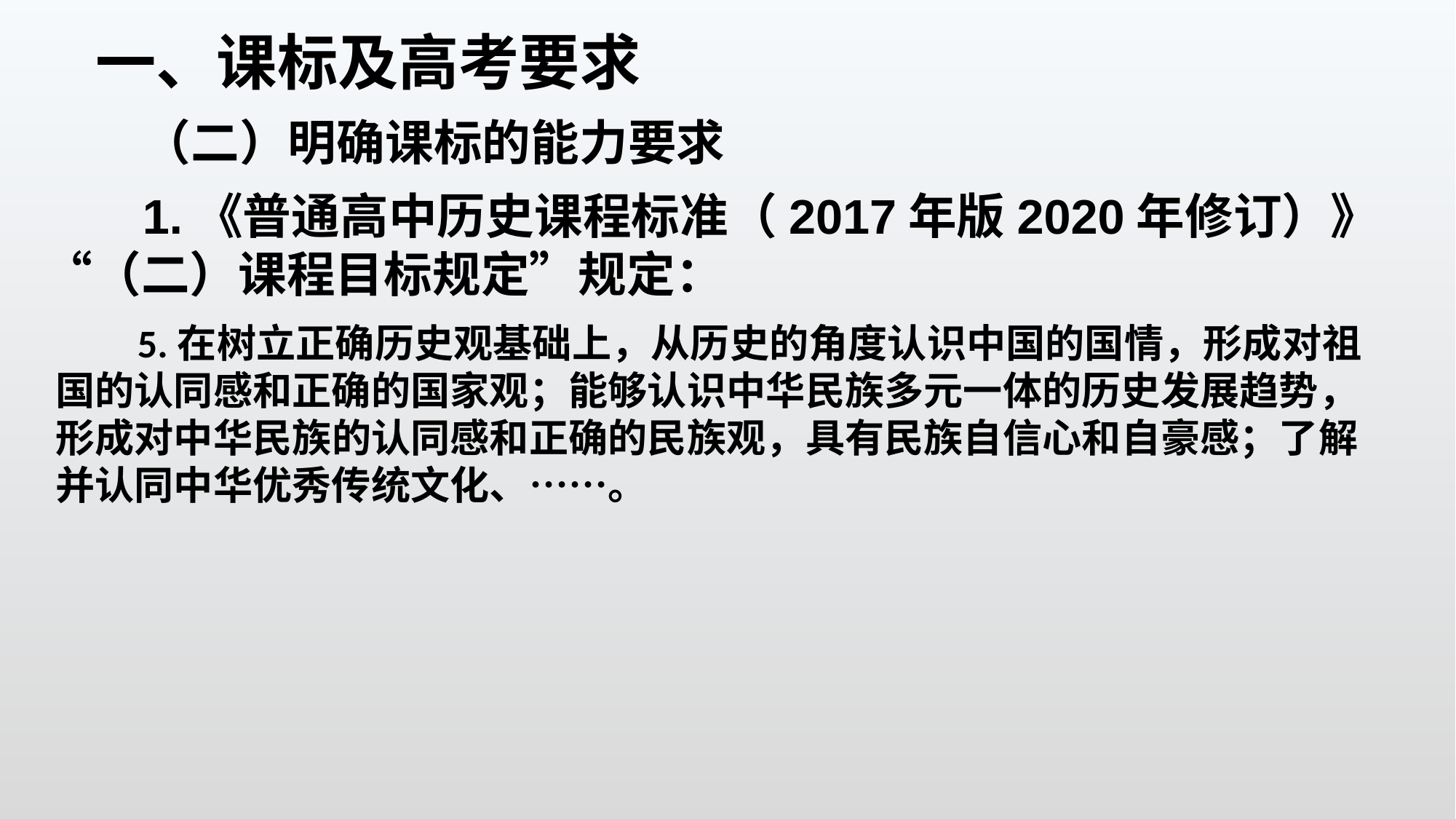

一、课标及高考要求
（二）明确课标的能力要求
1.《普通高中历史课程标准（2017年版2020年修订）》“（二）课程目标规定”规定：
5.在树立正确历史观基础上，从历史的角度认识中国的国情，形成对祖国的认同感和正确的国家观；能够认识中华民族多元一体的历史发展趋势，形成对中华民族的认同感和正确的民族观，具有民族自信心和自豪感；了解并认同中华优秀传统文化、……。